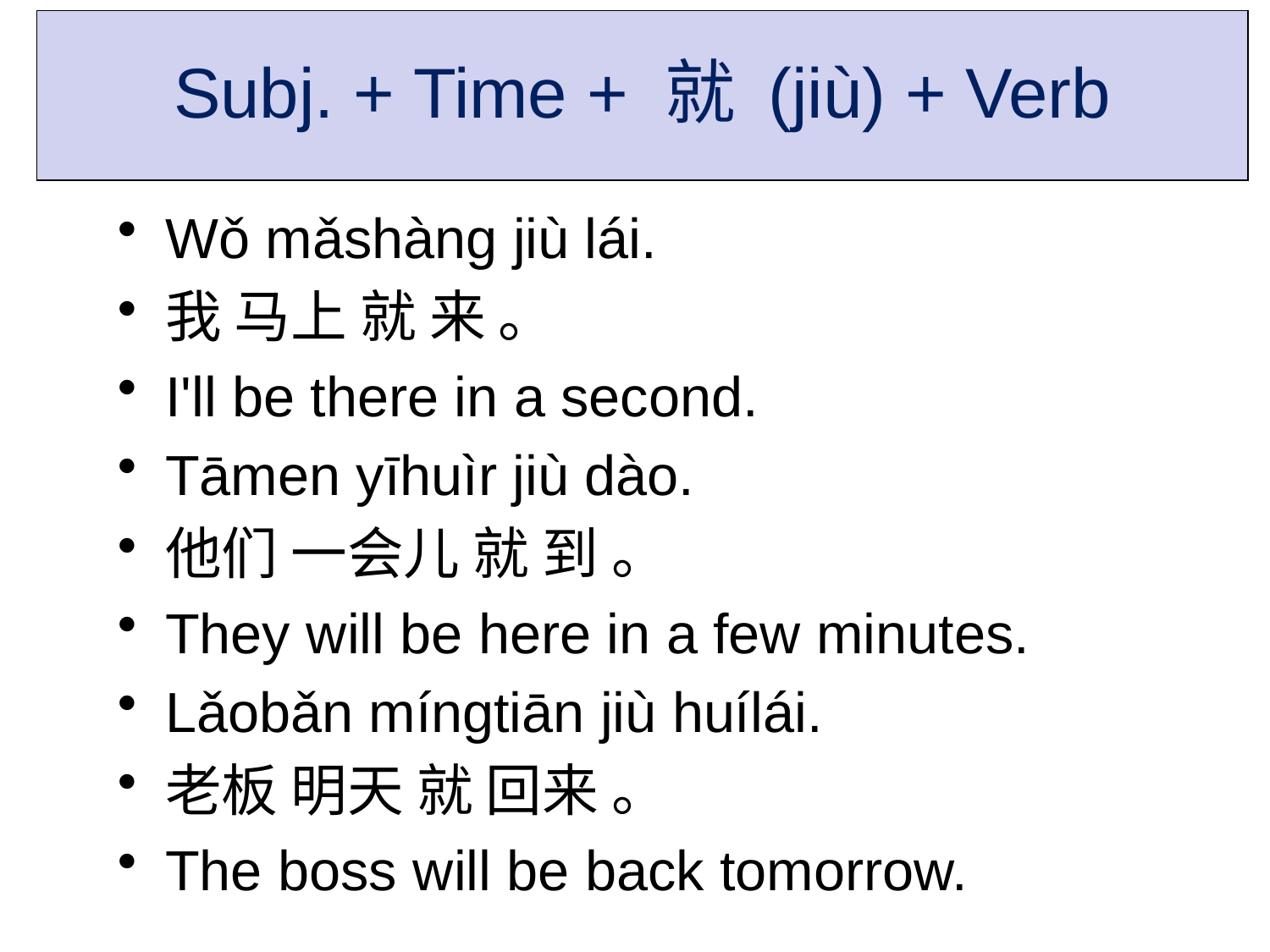

# Subj. + Time + 就 (jiù) + Verb
Wǒ mǎshàng jiù lái.
我 马上 就 来 。
I'll be there in a second.
Tāmen yīhuìr jiù dào.
他们 一会儿 就 到 。
They will be here in a few minutes.
Lǎobǎn míngtiān jiù huílái.
老板 明天 就 回来 。
The boss will be back tomorrow.